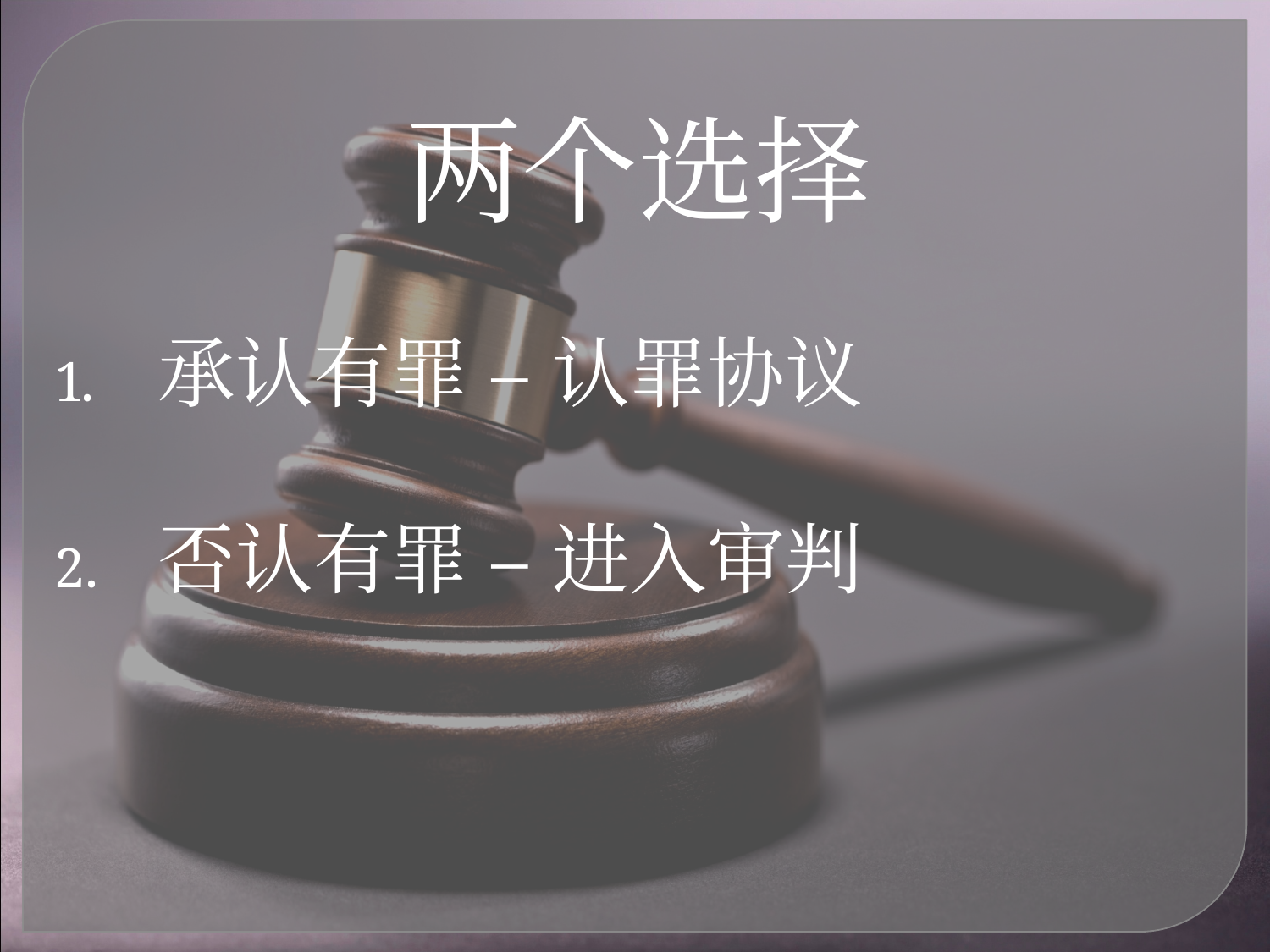

两个选择

承认有罪 – 认罪协议
否认有罪 – 进入审判